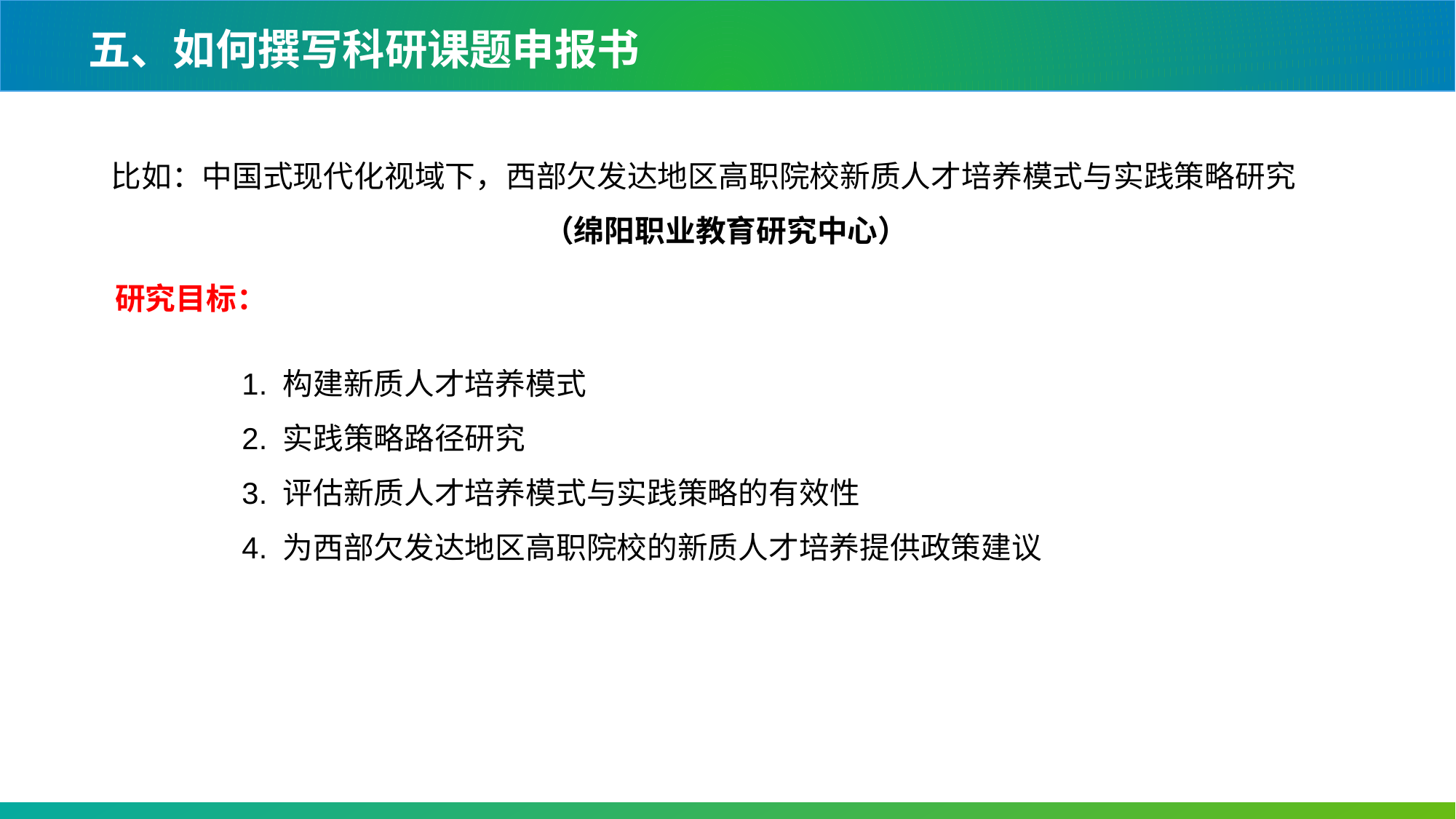

五、如何撰写科研课题申报书
比如：中国式现代化视域下，西部欠发达地区高职院校新质人才培养模式与实践策略研究
（绵阳职业教育研究中心）
研究目标：
1. 构建新质人才培养模式
2. 实践策略路径研究
3. 评估新质人才培养模式与实践策略的有效性
4. 为西部欠发达地区高职院校的新质人才培养提供政策建议